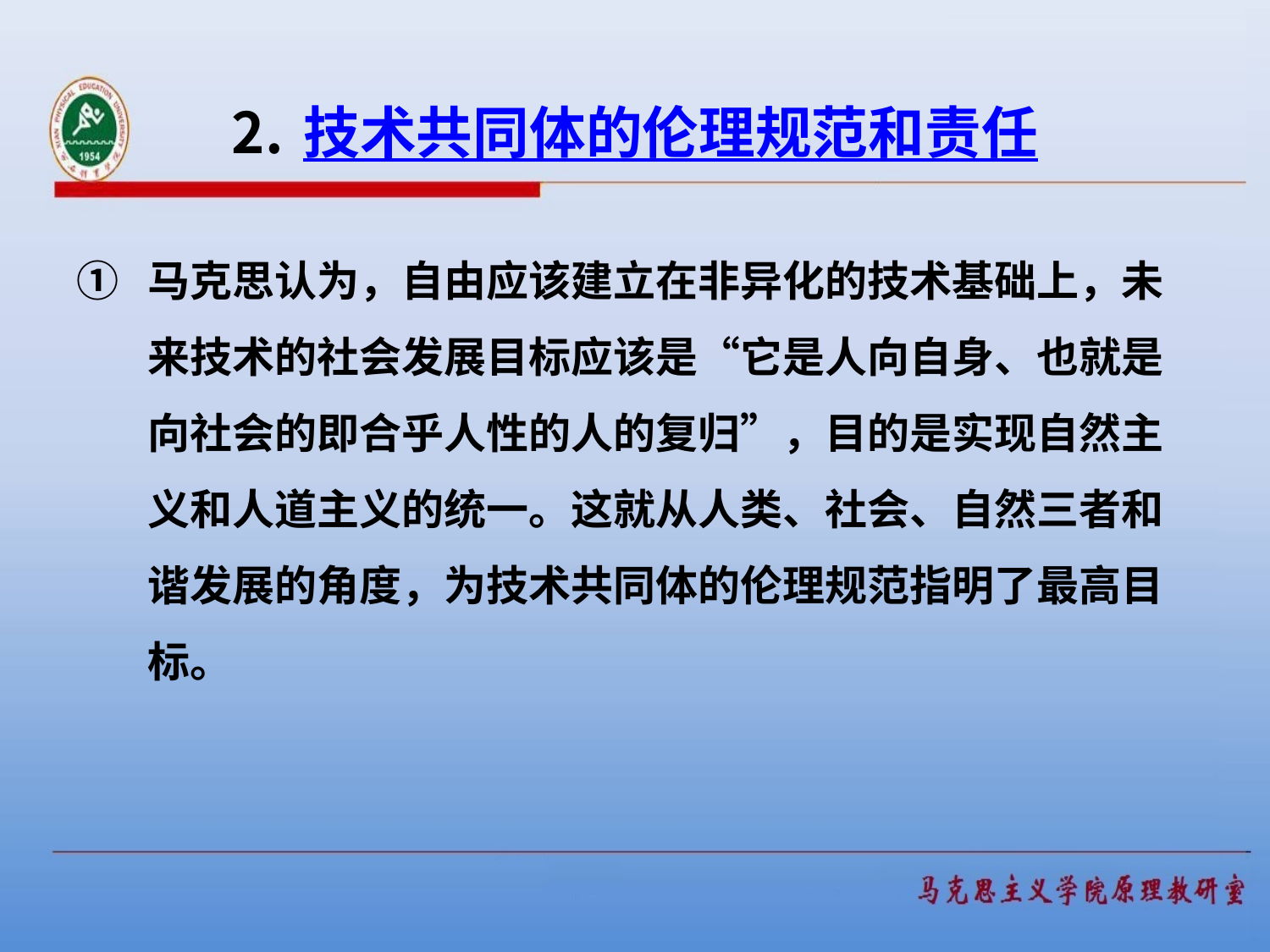

# 技术共同体的伦理规范和责任
马克思认为，自由应该建立在非异化的技术基础上，未来技术的社会发展目标应该是“它是人向自身、也就是向社会的即合乎人性的人的复归”，目的是实现自然主义和人道主义的统一。这就从人类、社会、自然三者和谐发展的角度，为技术共同体的伦理规范指明了最高目标。